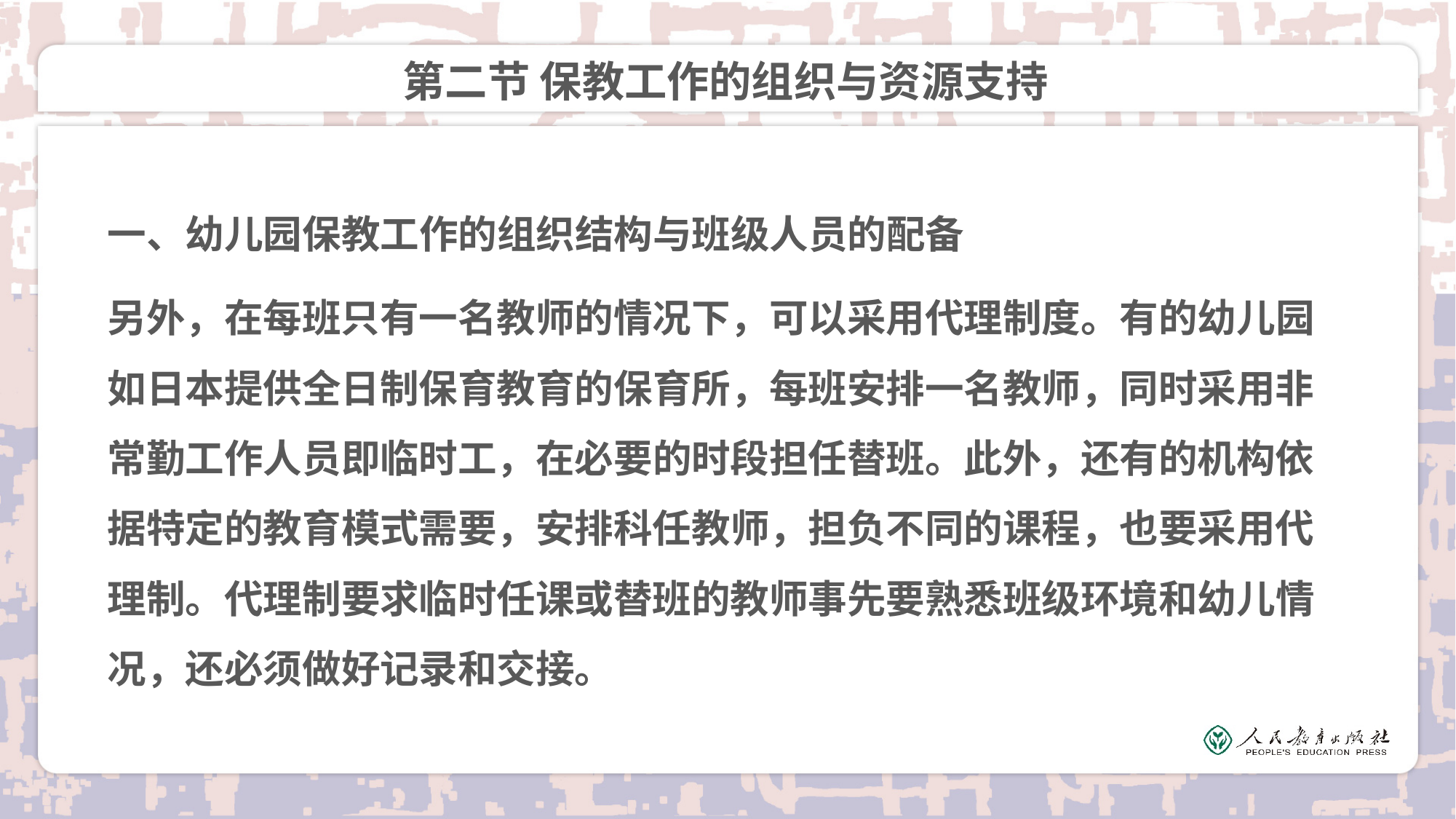

# 第二节 保教工作的组织与资源支持
一、幼儿园保教工作的组织结构与班级人员的配备
另外，在每班只有一名教师的情况下，可以采用代理制度。有的幼儿园如日本提供全日制保育教育的保育所，每班安排一名教师，同时采用非常勤工作人员即临时工，在必要的时段担任替班。此外，还有的机构依据特定的教育模式需要，安排科任教师，担负不同的课程，也要采用代理制。代理制要求临时任课或替班的教师事先要熟悉班级环境和幼儿情况，还必须做好记录和交接。